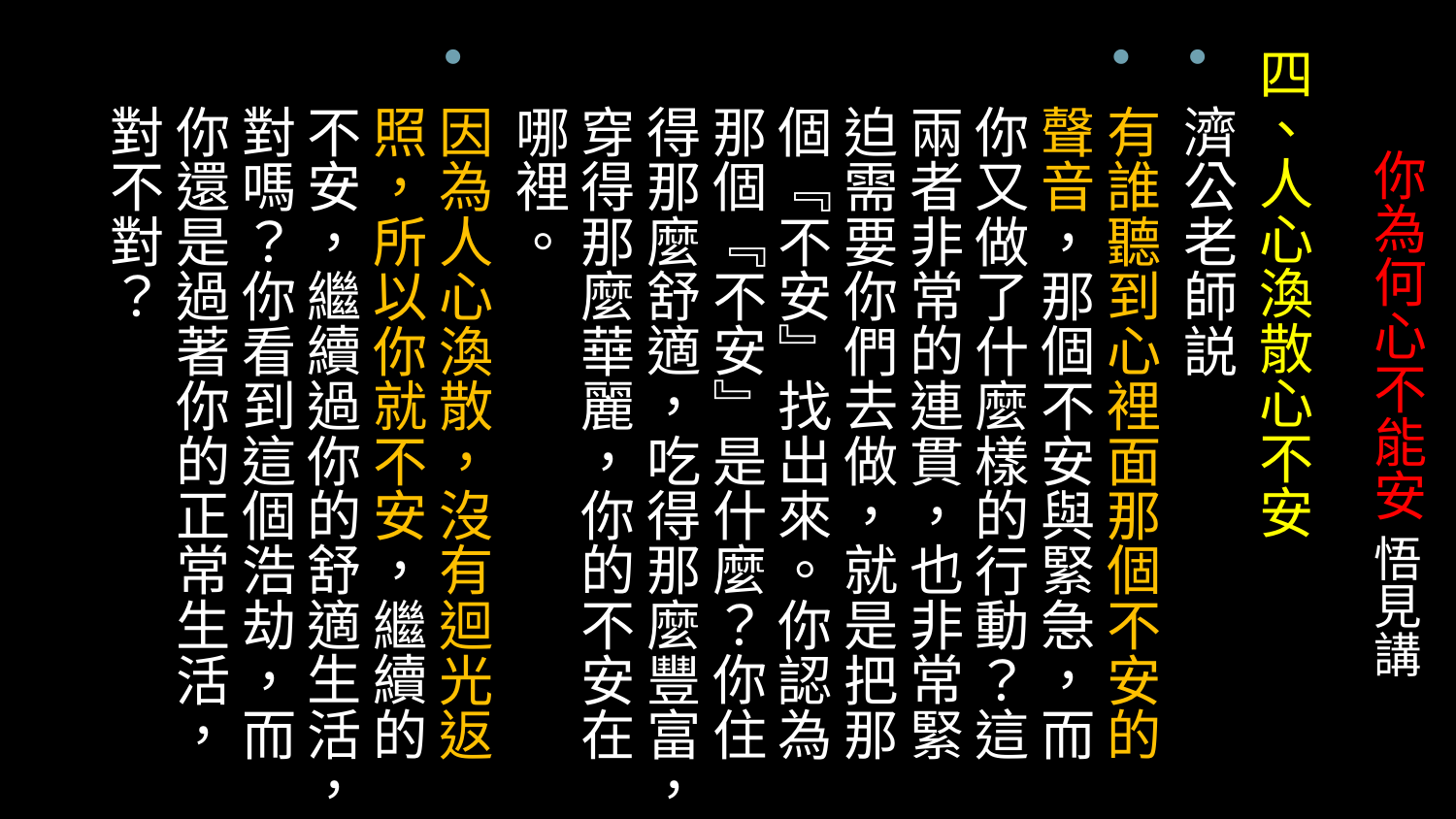

四、人心渙散心不安
濟公老師説
有誰聽到心裡面那個不安的聲音，那個不安與緊急，而你又做了什麼樣的行動？這兩者非常的連貫，也非常緊迫需要你們去做，就是把那個『不安』找出來。你認為那個『不安』是什麼？你住得那麼舒適，吃得那麼豐富，穿得那麼華麗，你的不安在哪裡。
因為人心渙散，沒有迴光返照，所以你就不安，繼續的不安，繼續過你的舒適生活，對嗎？你看到這個浩劫，而你還是過著你的正常生活，對不對？

# 你為何心不能安 悟見講